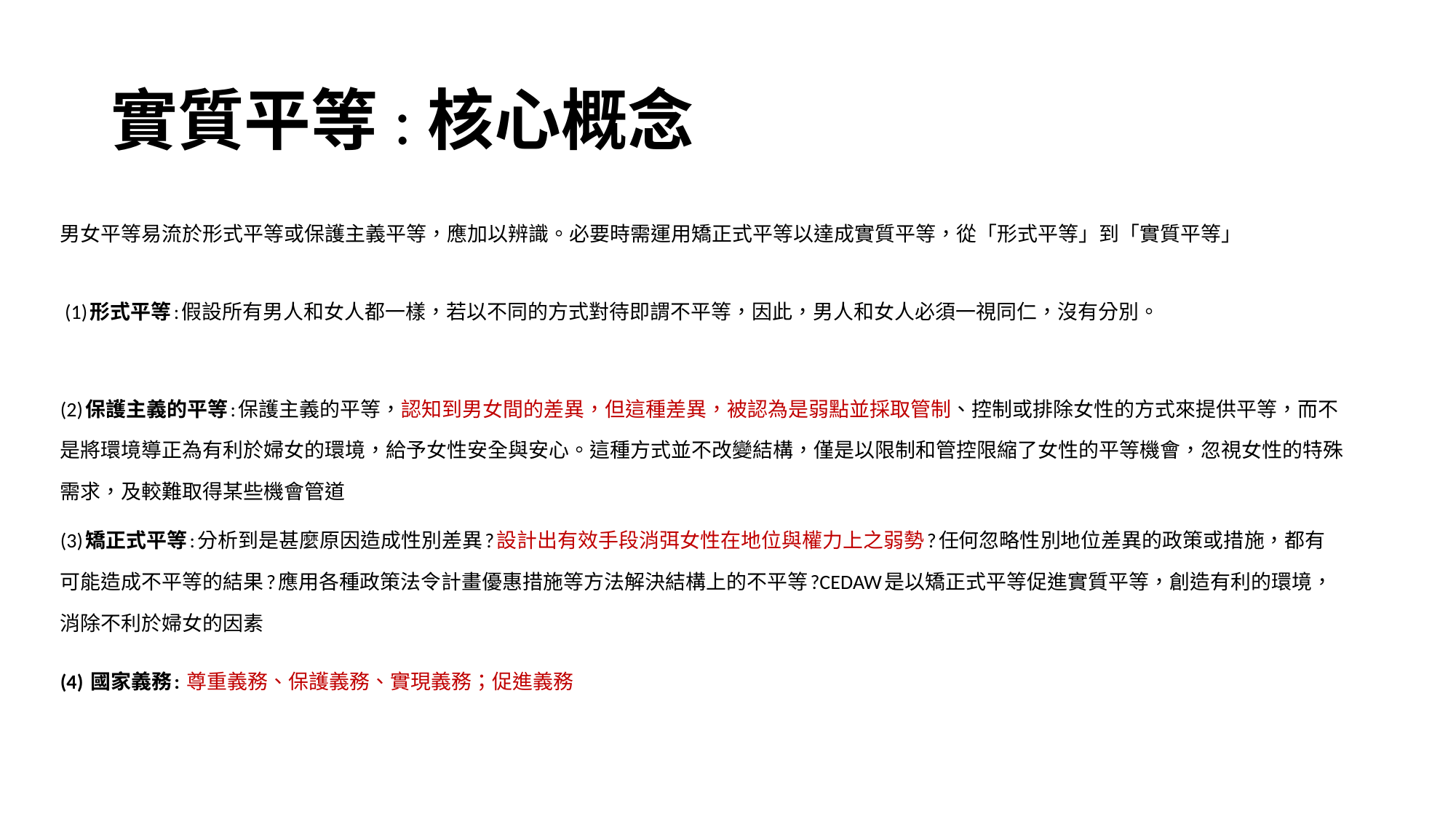

# 實質平等:核心概念
男女平等易流於形式平等或保護主義平等，應加以辨識。必要時需運用矯正式平等以達成實質平等，從「形式平等」到「實質平等」

 (1)形式平等:假設所有男人和女人都一樣，若以不同的方式對待即謂不平等，因此，男人和女人必須一視同仁，沒有分別。

(2)保護主義的平等:保護主義的平等，認知到男女間的差異，但這種差異，被認為是弱點並採取管制、控制或排除女性的方式來提供平等，而不是將環境導正為有利於婦女的環境，給予女性安全與安心。這種方式並不改變結構，僅是以限制和管控限縮了女性的平等機會，忽視女性的特殊需求，及較難取得某些機會管道
(3)矯正式平等:分析到是甚麼原因造成性別差異?設計出有效手段消弭女性在地位與權力上之弱勢?任何忽略性別地位差異的政策或措施，都有可能造成不平等的結果?應用各種政策法令計畫優惠措施等方法解決結構上的不平等?CEDAW是以矯正式平等促進實質平等，創造有利的環境，消除不利於婦女的因素

(4) 國家義務: 尊重義務、保護義務、實現義務；促進義務